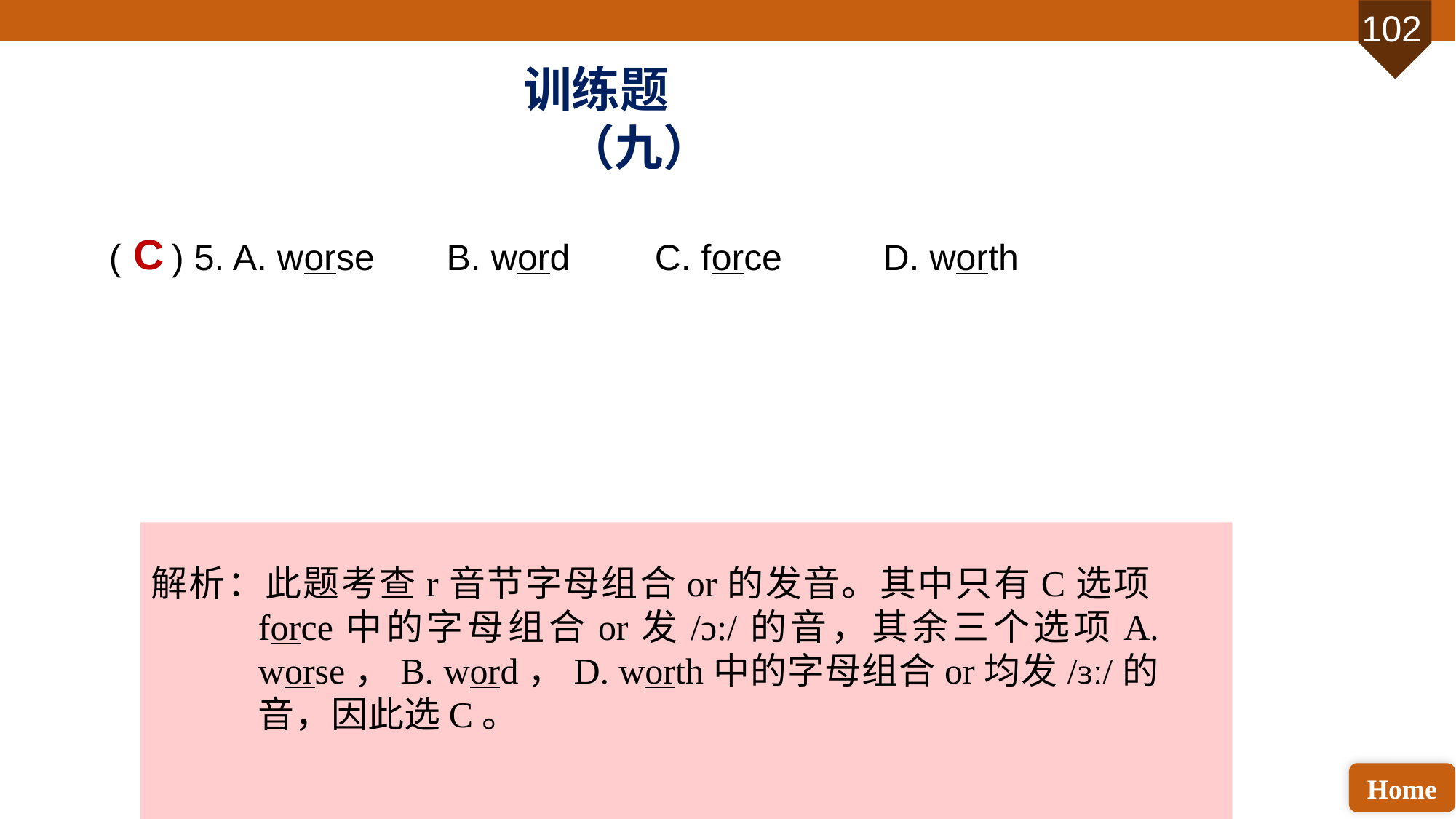

训练题（九）
(     ) 5. A. worse	 B. word 	C. force	 D. worth
C

解析：此题考查r音节字母组合or的发音。其中只有C选项force中的字母组合or发/ɔ:/的音，其余三个选项A. worse，B. word，D. worth中的字母组合or均发/ɜː/的音，因此选C。